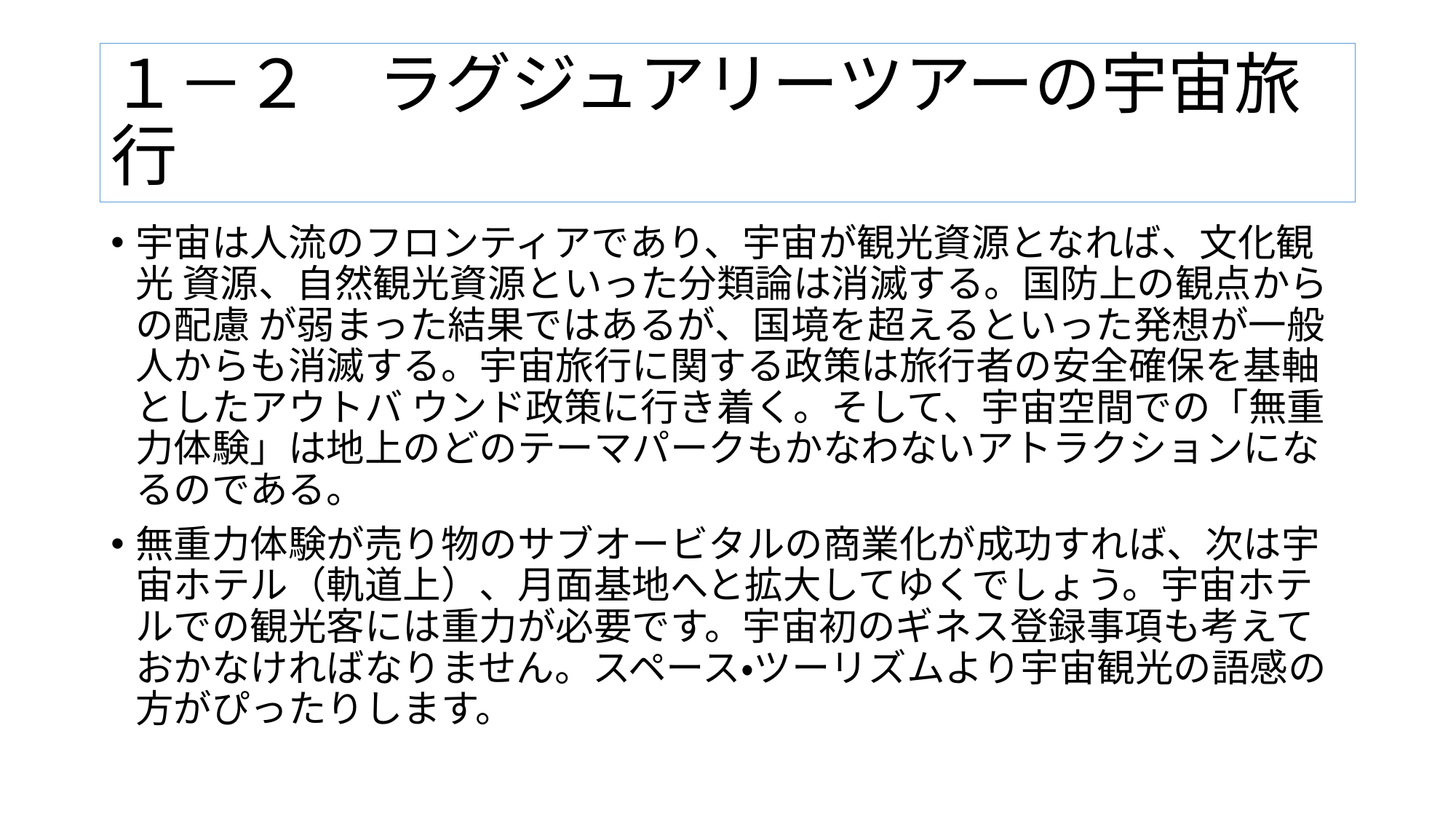

# １－２　ラグジュアリーツアーの宇宙旅行
宇宙は人流のフロンティアであり、宇宙が観光資源となれば、文化観光 資源、自然観光資源といった分類論は消滅する。国防上の観点からの配慮 が弱まった結果ではあるが、国境を超えるといった発想が一般人からも消滅する。宇宙旅行に関する政策は旅行者の安全確保を基軸としたアウトバ ウンド政策に行き着く。そして、宇宙空間での「無重力体験」は地上のどのテーマパークもかなわないアトラクションになるのである。
無重力体験が売り物のサブオービタルの商業化が成功すれば、次は宇宙ホテル（軌道上）、月面基地へと拡大してゆくでしょう。宇宙ホテルでの観光客には重力が必要です。宇宙初のギネス登録事項も考えておかなければなりません。スペース・ツーリズムより宇宙観光の語感の方がぴったりします。